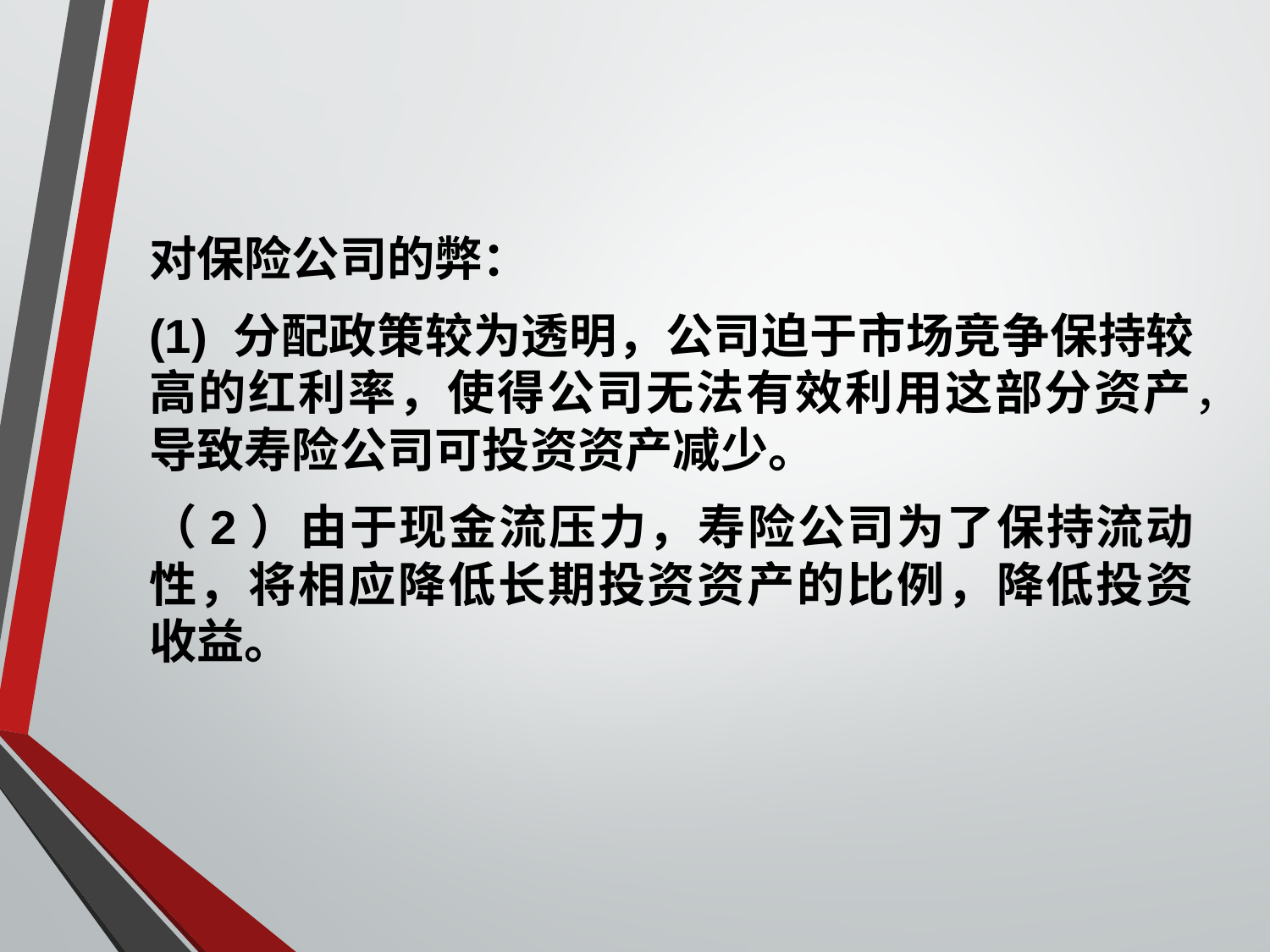

对保险公司的弊：
(1) 分配政策较为透明，公司迫于市场竞争保持较高的红利率，使得公司无法有效利用这部分资产，导致寿险公司可投资资产减少。
（2）由于现金流压力，寿险公司为了保持流动性，将相应降低长期投资资产的比例，降低投资收益。